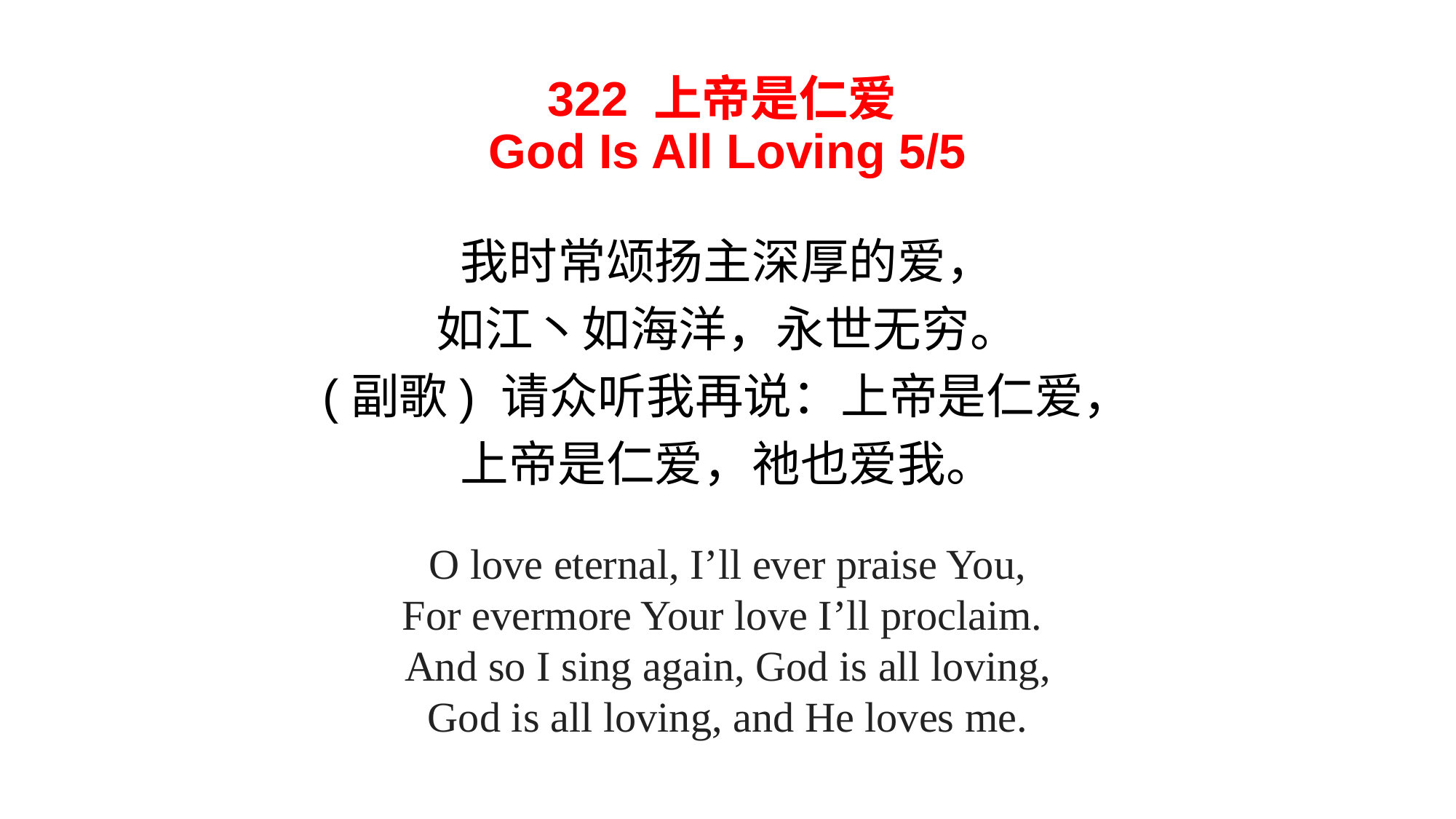

# 322 上帝是仁爱 God Is All Loving 5/5
我时常颂扬主深厚的爱，
如江丶如海洋，永世无穷。
(副歌) 请众听我再说：上帝是仁爱，
上帝是仁爱，祂也爱我。

O love eternal, I’ll ever praise You,
For evermore Your love I’ll proclaim.
And so I sing again, God is all loving,
God is all loving, and He loves me.